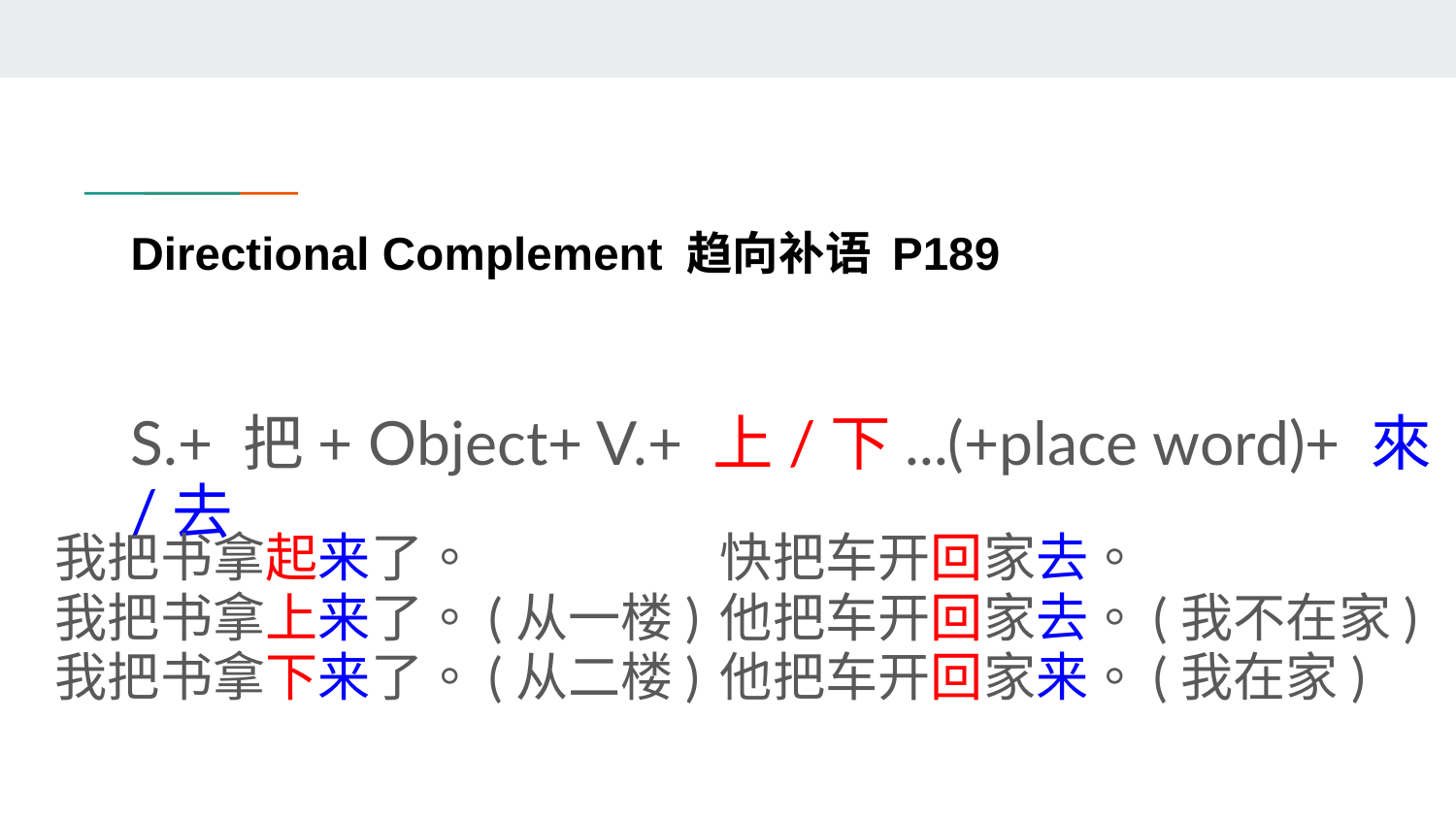

# Directional Complement 趋向补语 P189
S.+ 把+ Object+ V.+ 上/下...(+place word)+ 來/去

我把书拿起来了。
我把书拿上来了。(从一楼)
我把书拿下来了。(从二楼)
快把车开回家去。
他把车开回家去。(我不在家)
他把车开回家来。(我在家)